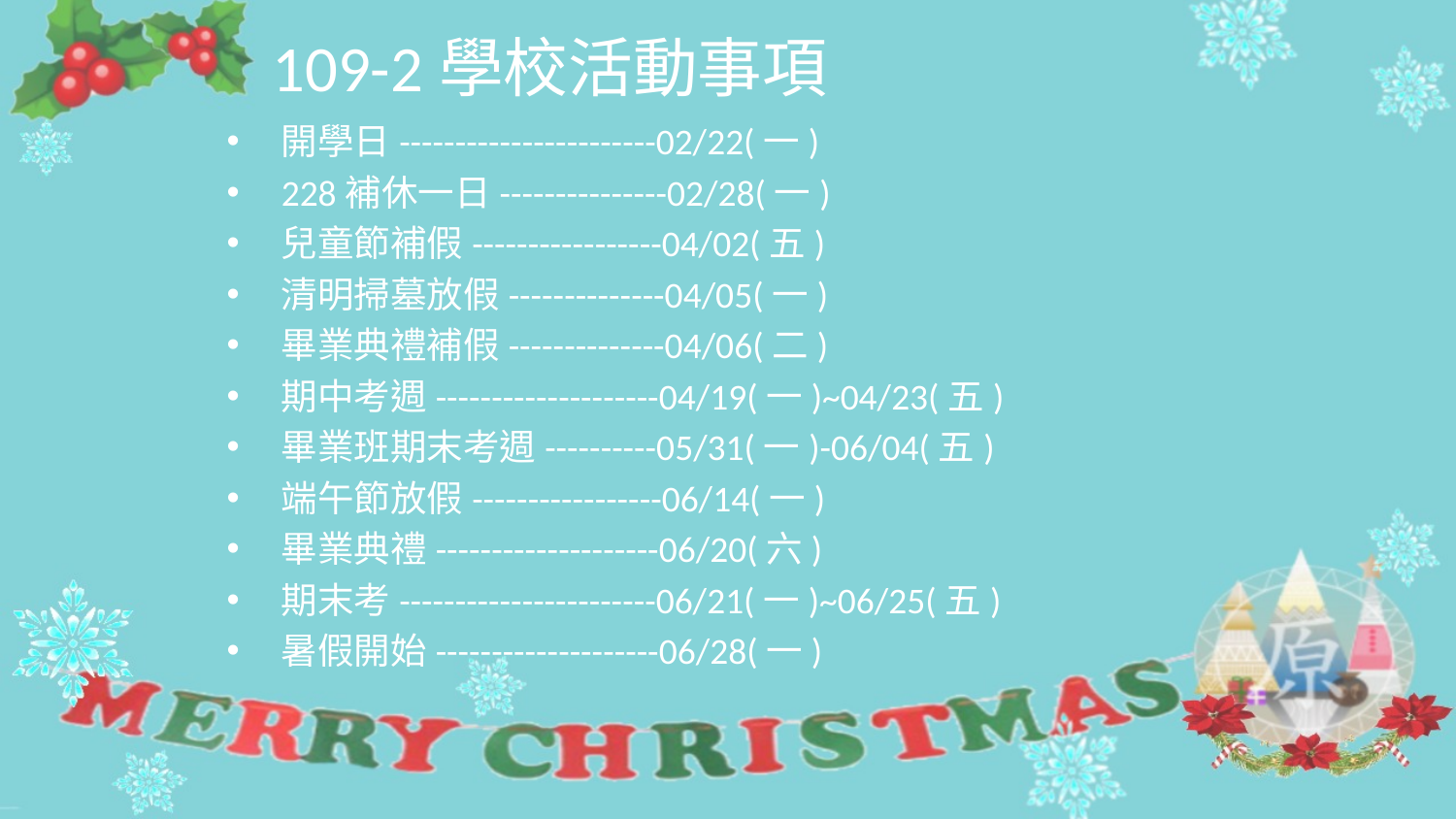

# 109-2學校活動事項
開學日-----------------------02/22(一)
228補休一日---------------02/28(一)
兒童節補假-----------------04/02(五)
清明掃墓放假--------------04/05(一)
畢業典禮補假--------------04/06(二)
期中考週--------------------04/19(一)~04/23(五)
畢業班期末考週----------05/31(一)-06/04(五)
端午節放假-----------------06/14(一)
畢業典禮--------------------06/20(六)
期末考-----------------------06/21(一)~06/25(五)
暑假開始--------------------06/28(一)